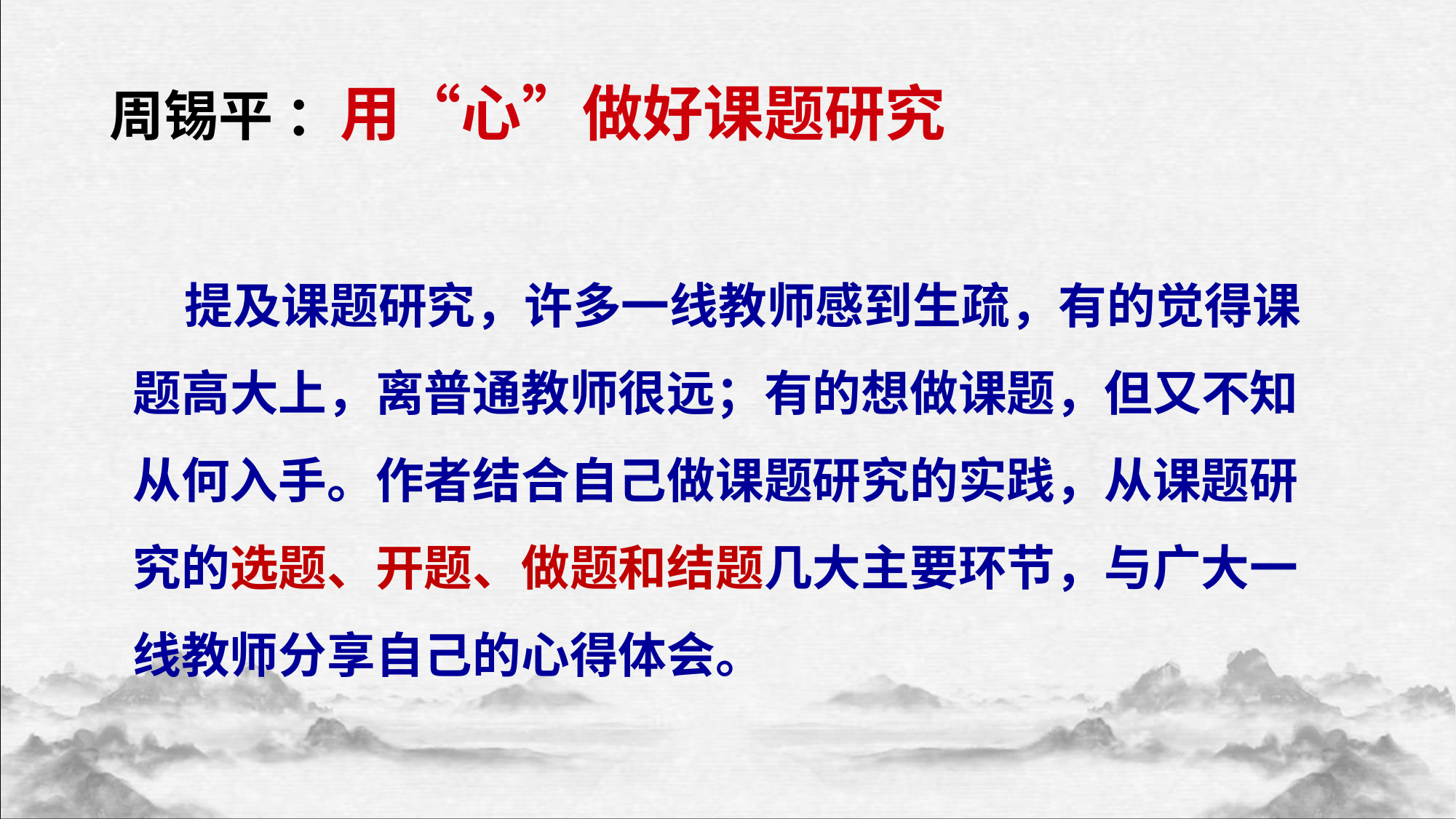

周锡平 ：用“心”做好课题研究
    提及课题研究，许多一线教师感到生疏，有的觉得课题高大上，离普通教师很远；有的想做课题，但又不知从何入手。作者结合自己做课题研究的实践，从课题研究的选题、开题、做题和结题几大主要环节，与广大一线教师分享自己的心得体会。